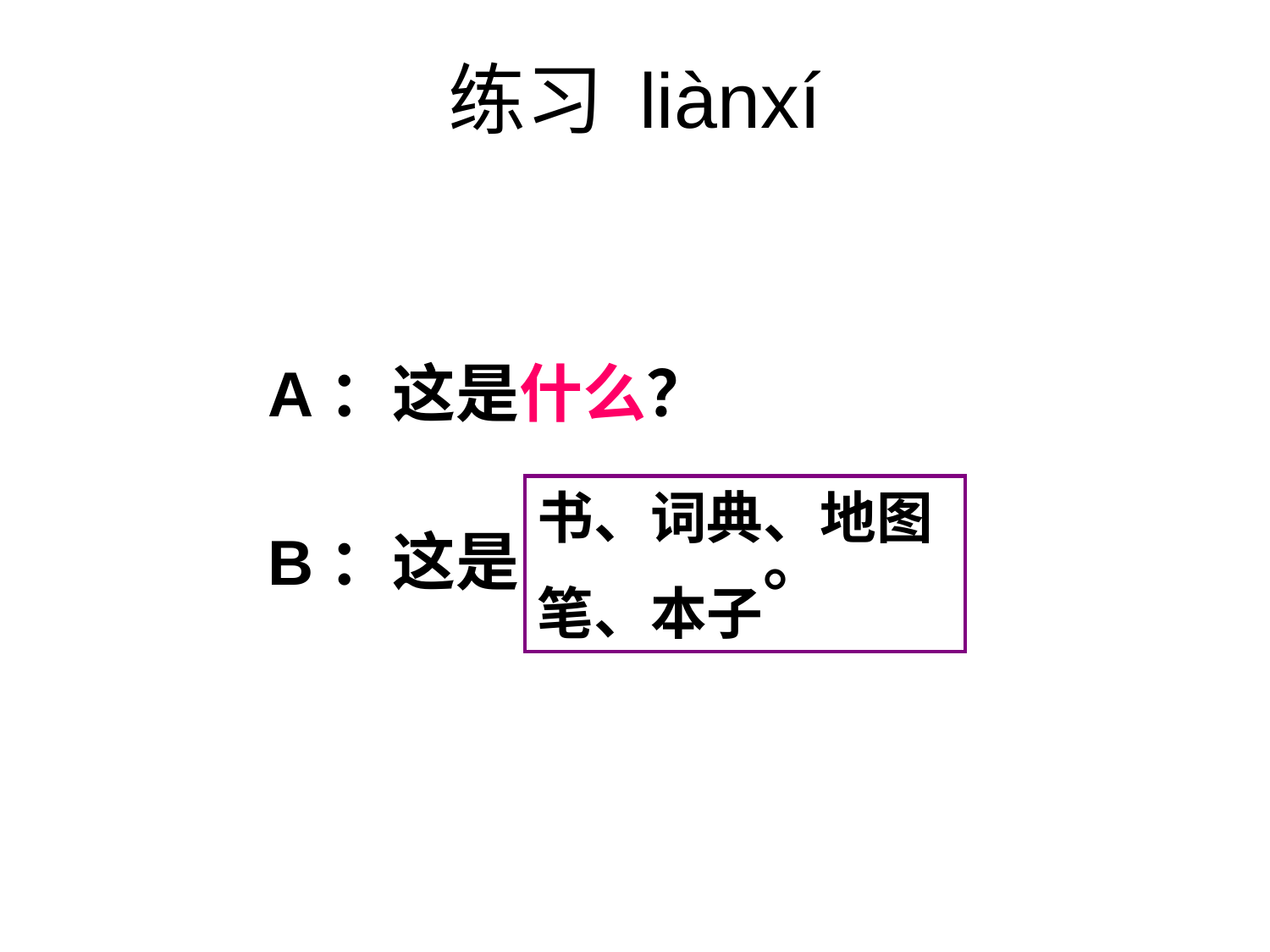

# 练习 liànxí
A：这是什么？
B：这是                 。
书、词典、地图
笔、本子